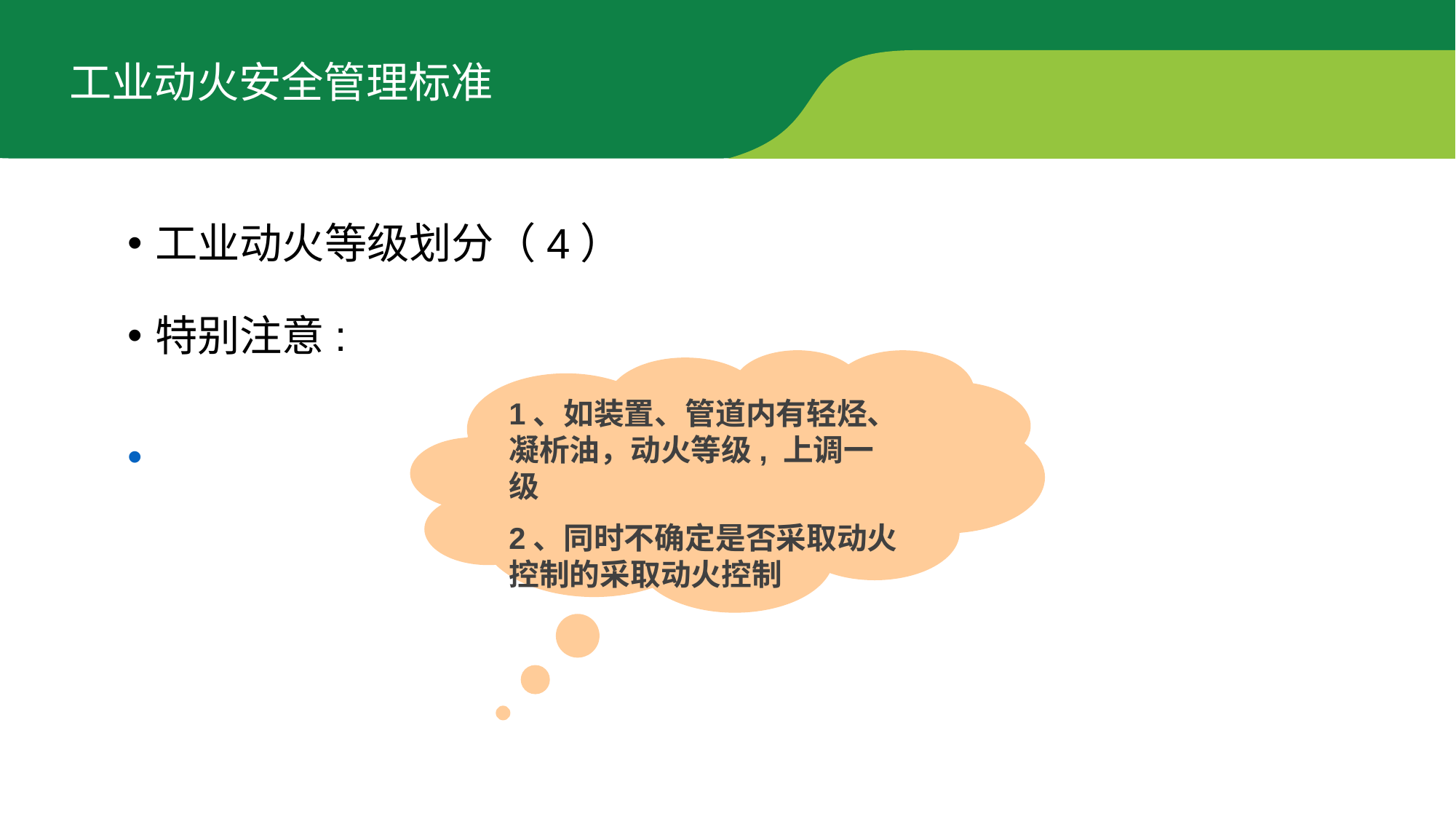

工业动火安全管理标准

工业动火等级划分（4）

特别注意:

1、如装置、管道内有轻烃、凝析油，动火等级, 上调一级
2、同时不确定是否采取动火控制的采取动火控制